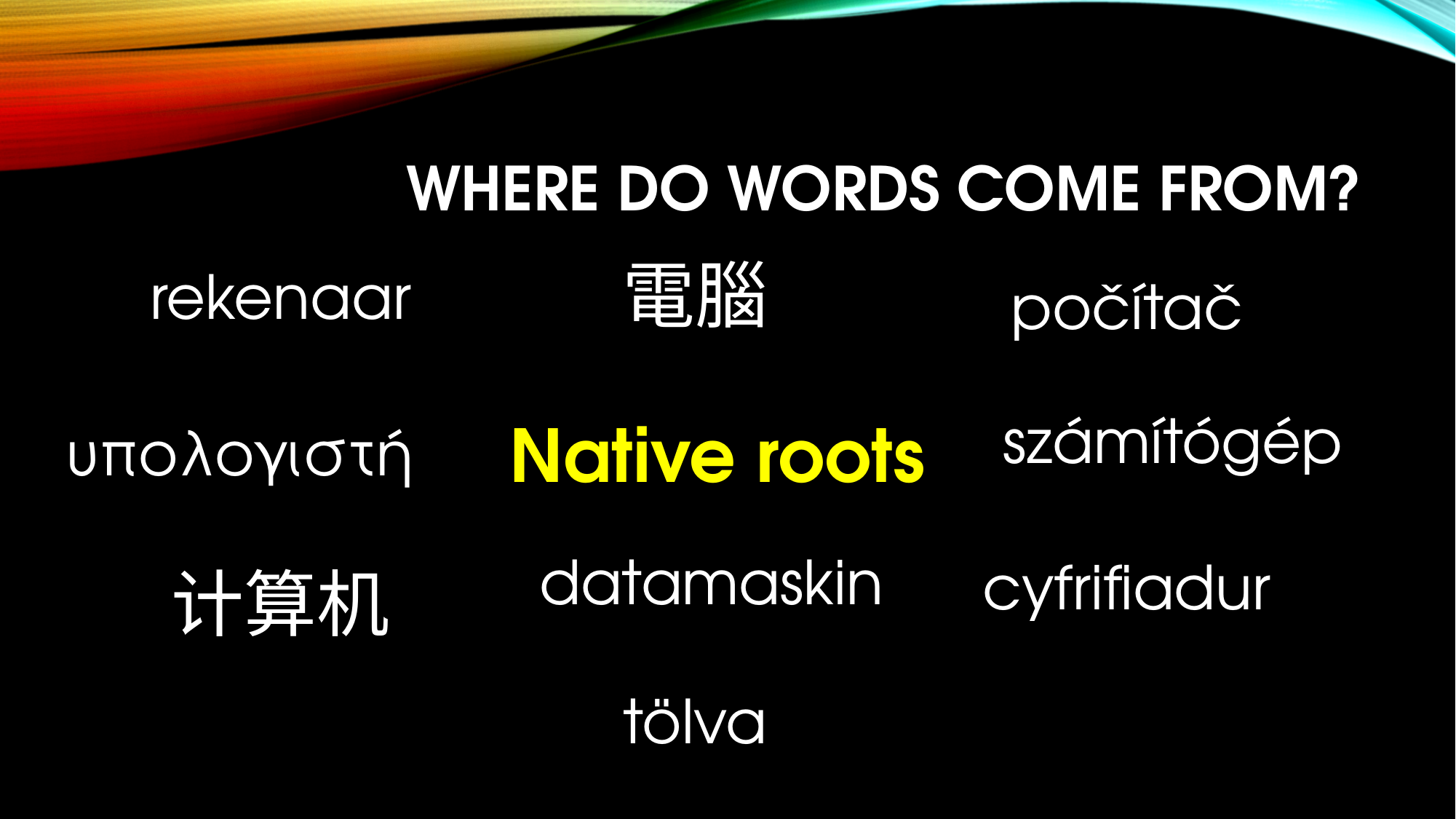

# Where do words come from?
電腦
rekenaar
počítač
Native roots
számítógép
υπολογιστή
datamaskin
cyfrifiadur
计算机
tölva